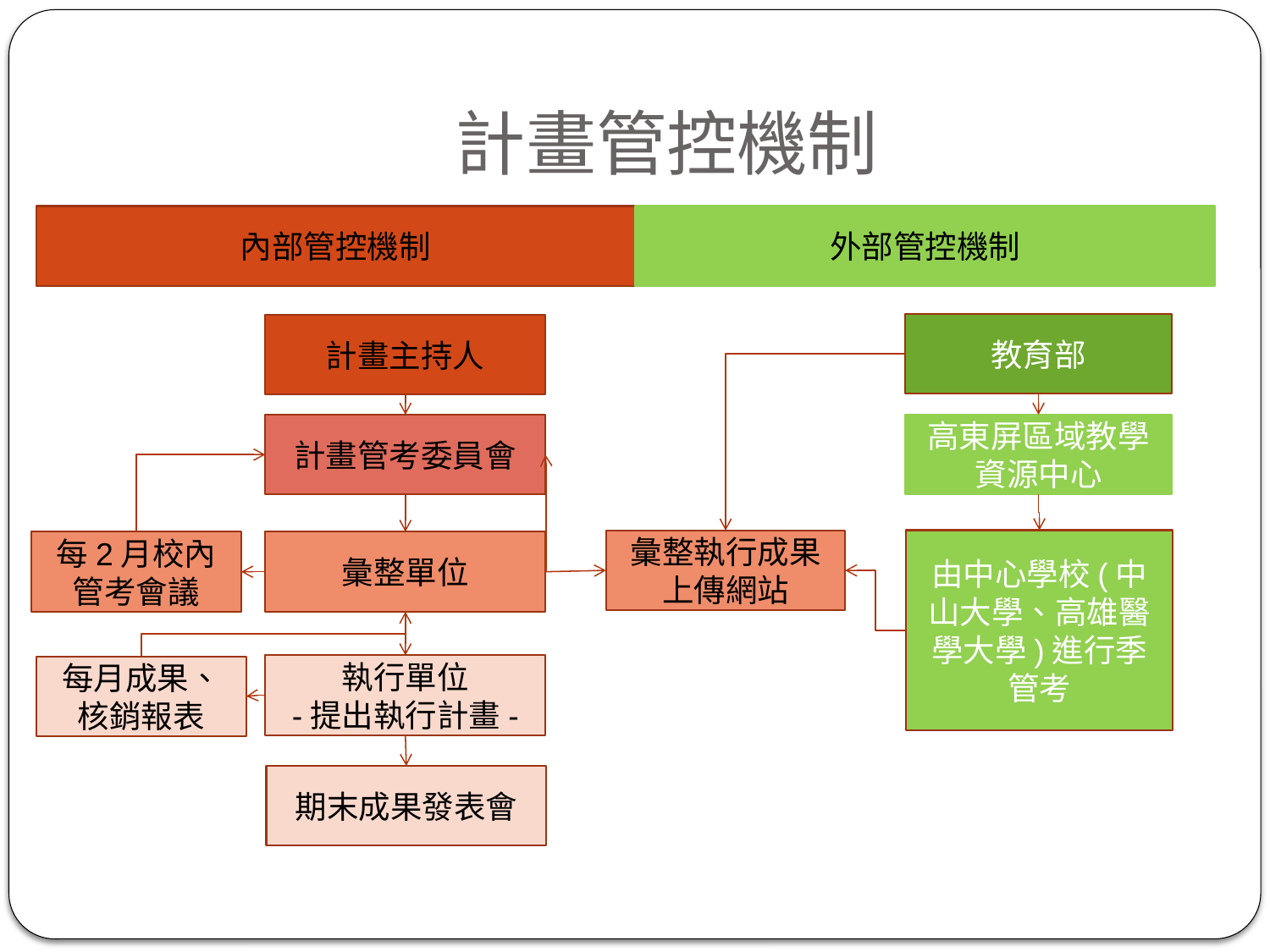

# 計畫管控機制
內部管控機制
外部管控機制
教育部
計畫主持人
計畫管考委員會
高東屏區域教學資源中心
由中心學校(中山大學、高雄醫學大學)進行季管考
彙整執行成果上傳網站
每2月校內管考會議
彙整單位
執行單位
-提出執行計畫-
每月成果、核銷報表
期末成果發表會